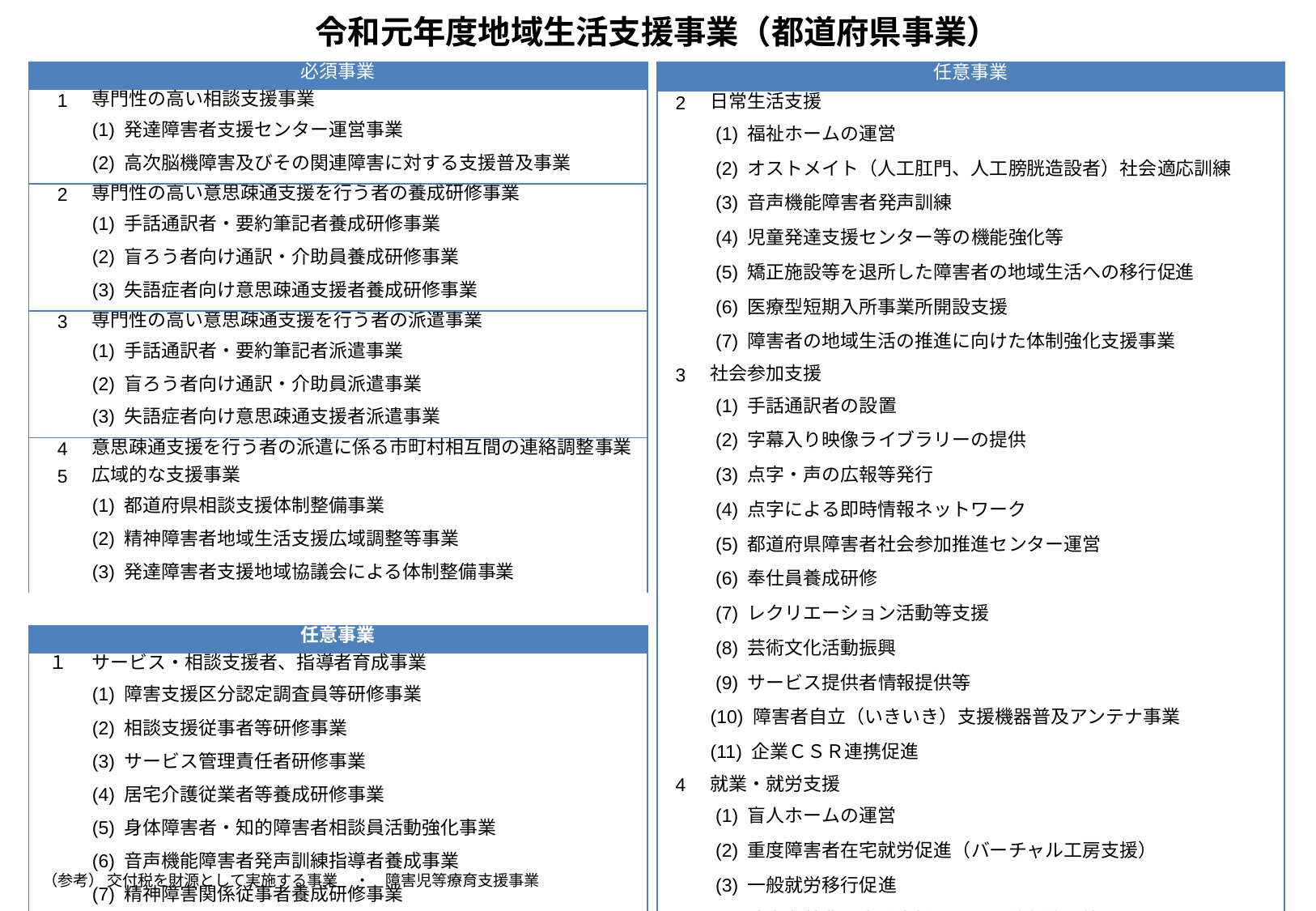

令和元年度地域生活支援事業（都道府県事業）
| 任意事業 |  |
| --- | --- |
| 2 | 日常生活支援 |
|  | (1) 福祉ホームの運営 |
|  | (2) オストメイト（人工肛門、人工膀胱造設者）社会適応訓練 |
|  | (3) 音声機能障害者発声訓練 |
|  | (4) 児童発達支援センター等の機能強化等 |
|  | (5) 矯正施設等を退所した障害者の地域生活への移行促進 |
|  | (6) 医療型短期入所事業所開設支援 |
|  | (7) 障害者の地域生活の推進に向けた体制強化支援事業 |
| 3 | 社会参加支援 |
|  | (1) 手話通訳者の設置 |
|  | (2) 字幕入り映像ライブラリーの提供 |
|  | (3) 点字・声の広報等発行 |
|  | (4) 点字による即時情報ネットワーク |
|  | (5) 都道府県障害者社会参加推進センター運営 |
|  | (6) 奉仕員養成研修 |
|  | (7) レクリエーション活動等支援 |
|  | (8) 芸術文化活動振興 |
|  | (9) サービス提供者情報提供等 |
|  | (10) 障害者自立（いきいき）支援機器普及アンテナ事業 |
|  | (11) 企業ＣＳＲ連携促進 |
| 4 | 就業・就労支援 |
|  | (1) 盲人ホームの運営 |
|  | (2) 重度障害者在宅就労促進（バーチャル工房支援） |
|  | (3) 一般就労移行促進 |
|  | (4) 障害者就業・生活支援センター体制強化等 |
| 5 | 重度障害者に係る市町村特別支援 |
| 必須事業 |  |
| --- | --- |
| 1 | 専門性の高い相談支援事業 |
|  | (1) 発達障害者支援センター運営事業 |
|  | (2) 高次脳機障害及びその関連障害に対する支援普及事業 |
| 2 | 専門性の高い意思疎通支援を行う者の養成研修事業 |
|  | (1) 手話通訳者・要約筆記者養成研修事業 |
|  | (2) 盲ろう者向け通訳・介助員養成研修事業 |
|  | (3) 失語症者向け意思疎通支援者養成研修事業 |
| 3 | 専門性の高い意思疎通支援を行う者の派遣事業 |
|  | (1) 手話通訳者・要約筆記者派遣事業 |
|  | (2) 盲ろう者向け通訳・介助員派遣事業 |
|  | (3) 失語症者向け意思疎通支援者派遣事業 |
| 4 | 意思疎通支援を行う者の派遣に係る市町村相互間の連絡調整事業 |
| 5 | 広域的な支援事業 |
|  | (1) 都道府県相談支援体制整備事業 |
|  | (2) 精神障害者地域生活支援広域調整等事業 |
|  | (3) 発達障害者支援地域協議会による体制整備事業 |
|  |  |
| 任意事業 |  |
| １ | サービス・相談支援者、指導者育成事業 |
|  | (1) 障害支援区分認定調査員等研修事業 |
|  | (2) 相談支援従事者等研修事業 |
|  | (3) サービス管理責任者研修事業 |
|  | (4) 居宅介護従業者等養成研修事業 |
|  | (5) 身体障害者・知的障害者相談員活動強化事業 |
|  | (6) 音声機能障害者発声訓練指導者養成事業 |
|  | (7) 精神障害関係従事者養成研修事業 |
|  | (8) 精神障害支援の障害特性と支援技法を学ぶ研修事業 |
|  | (9) その他サービス・相談支援者、指導者育成事業 |
（参考） 交付税を財源として実施する事業     ・　障害児等療育支援事業